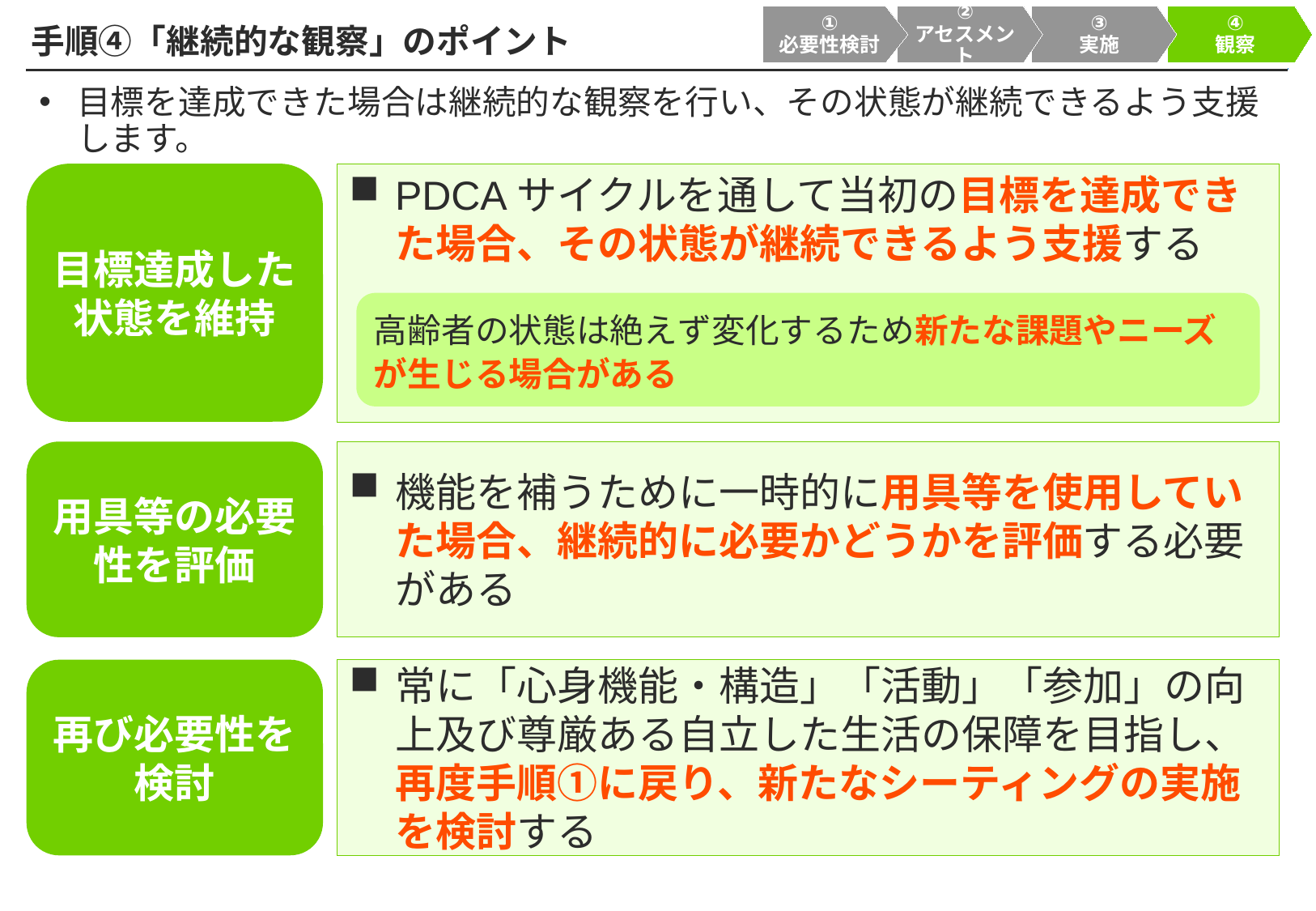

①
必要性検討
②
アセスメント
③
実施
④
観察
# 手順④「継続的な観察」のポイント
目標を達成できた場合は継続的な観察を行い、その状態が継続できるよう支援します。
目標達成した状態を維持
PDCAサイクルを通して当初の目標を達成できた場合、その状態が継続できるよう支援する
高齢者の状態は絶えず変化するため新たな課題やニーズが生じる場合がある
用具等の必要性を評価
機能を補うために一時的に用具等を使用していた場合、継続的に必要かどうかを評価する必要がある
再び必要性を検討
常に「心身機能・構造」「活動」「参加」の向上及び尊厳ある自立した生活の保障を目指し、再度手順①に戻り、新たなシーティングの実施を検討する